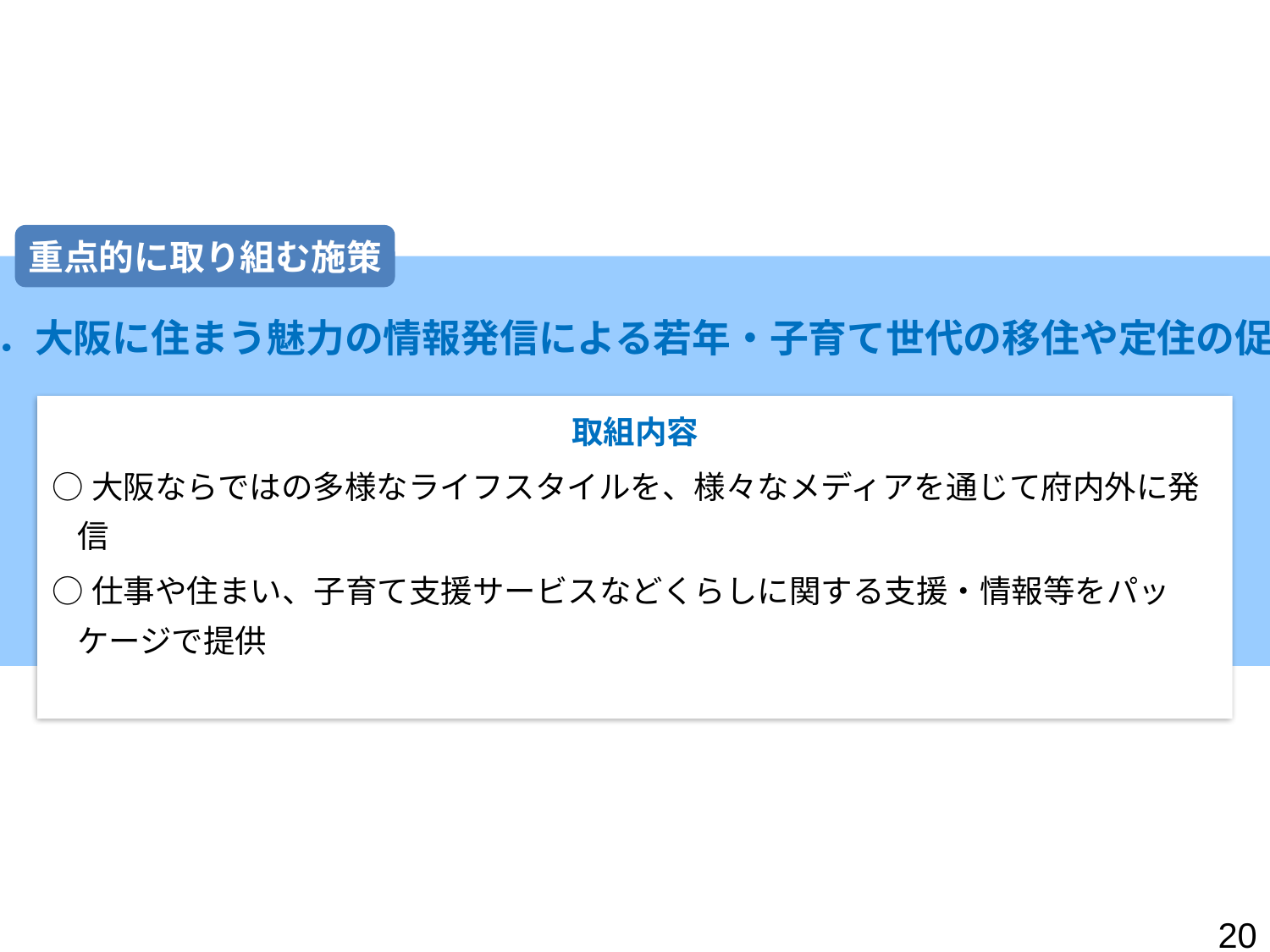

重点的に取り組む施策

２．大阪に住まう魅力の情報発信による若年・子育て世代の移住や定住の促進
取組内容
○大阪ならではの多様なライフスタイルを、様々なメディアを通じて府内外に発信
○仕事や住まい、子育て支援サービスなどくらしに関する支援・情報等をパッケージで提供

20